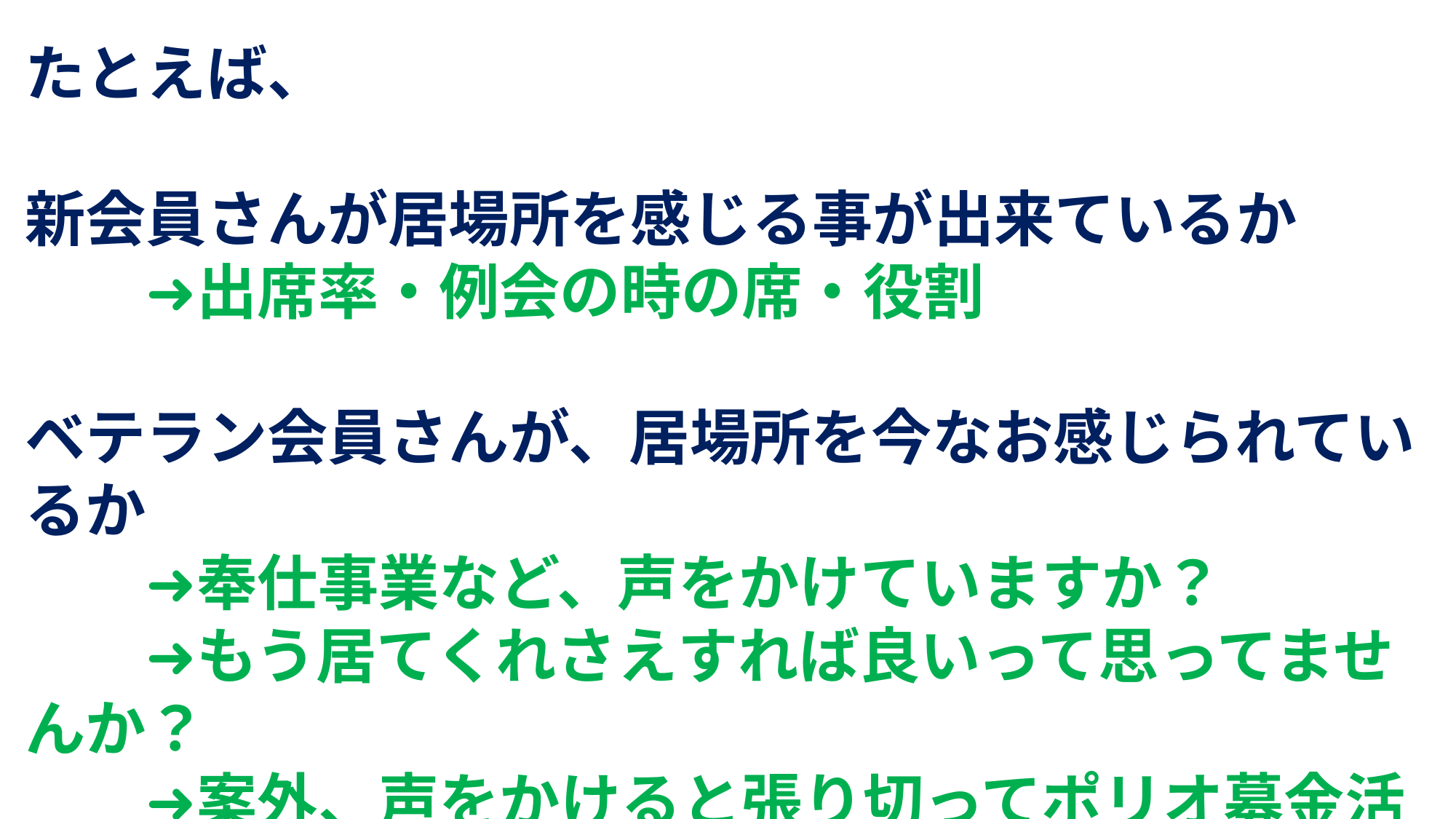

たとえば、

新会員さんが居場所を感じる事が出来ているか
　　➜出席率・例会の時の席・役割

ベテラン会員さんが、居場所を今なお感じられているか
　　➜奉仕事業など、声をかけていますか？
　　➜もう居てくれさえすれば良いって思ってませんか？
　　➜案外、声をかけると張り切ってポリオ募金活動
　　　とか参加してくれます！